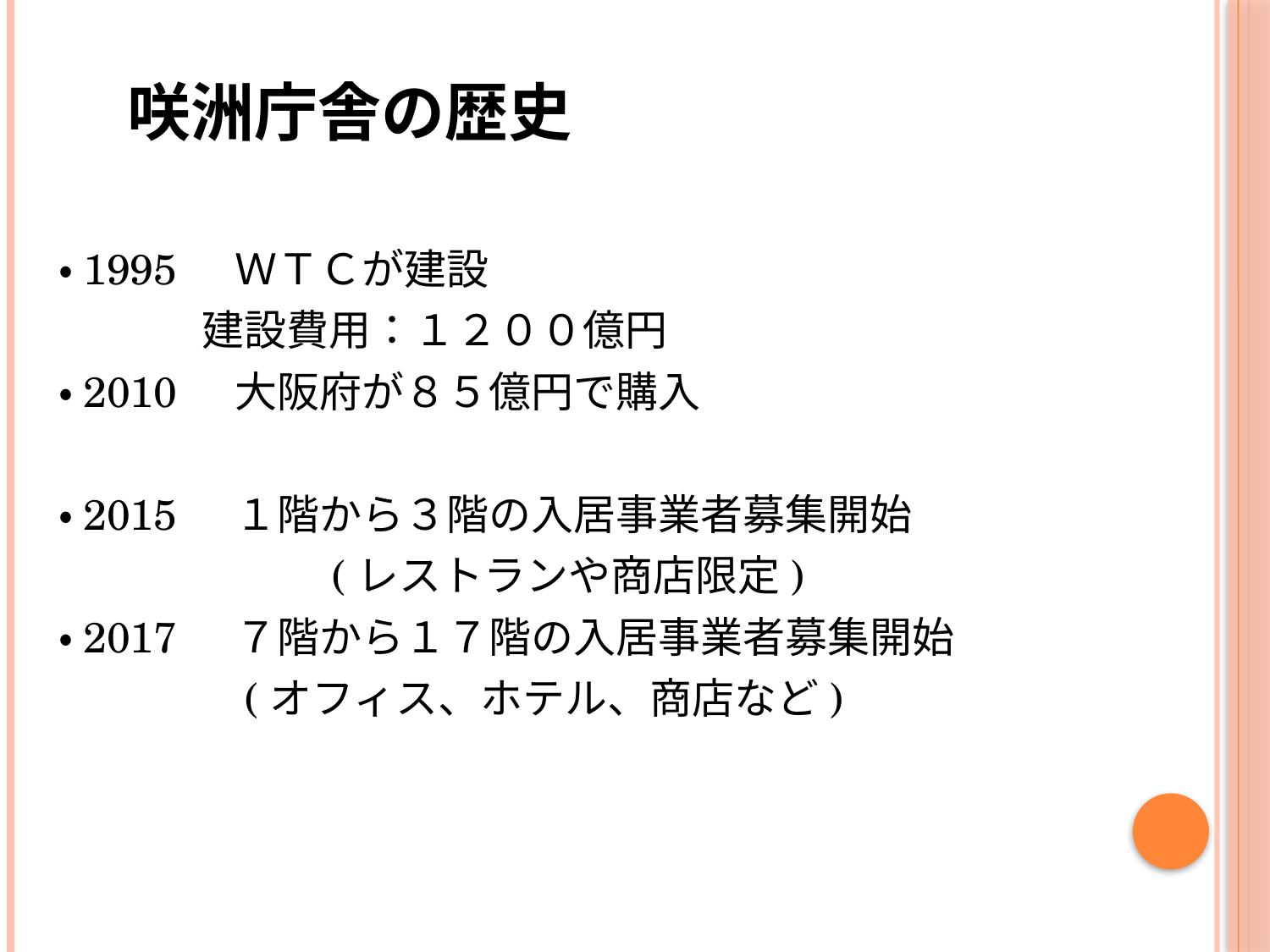

# 咲洲庁舎の歴史
・1995    ＷＴＣが建設
              建設費用：１２００億円
・2010    大阪府が８５億円で購入

・2015    １階から３階の入居事業者募集開始
　　　　　　 (レストランや商店限定)
・2017    ７階から１７階の入居事業者募集開始
	     (オフィス、ホテル、商店など)